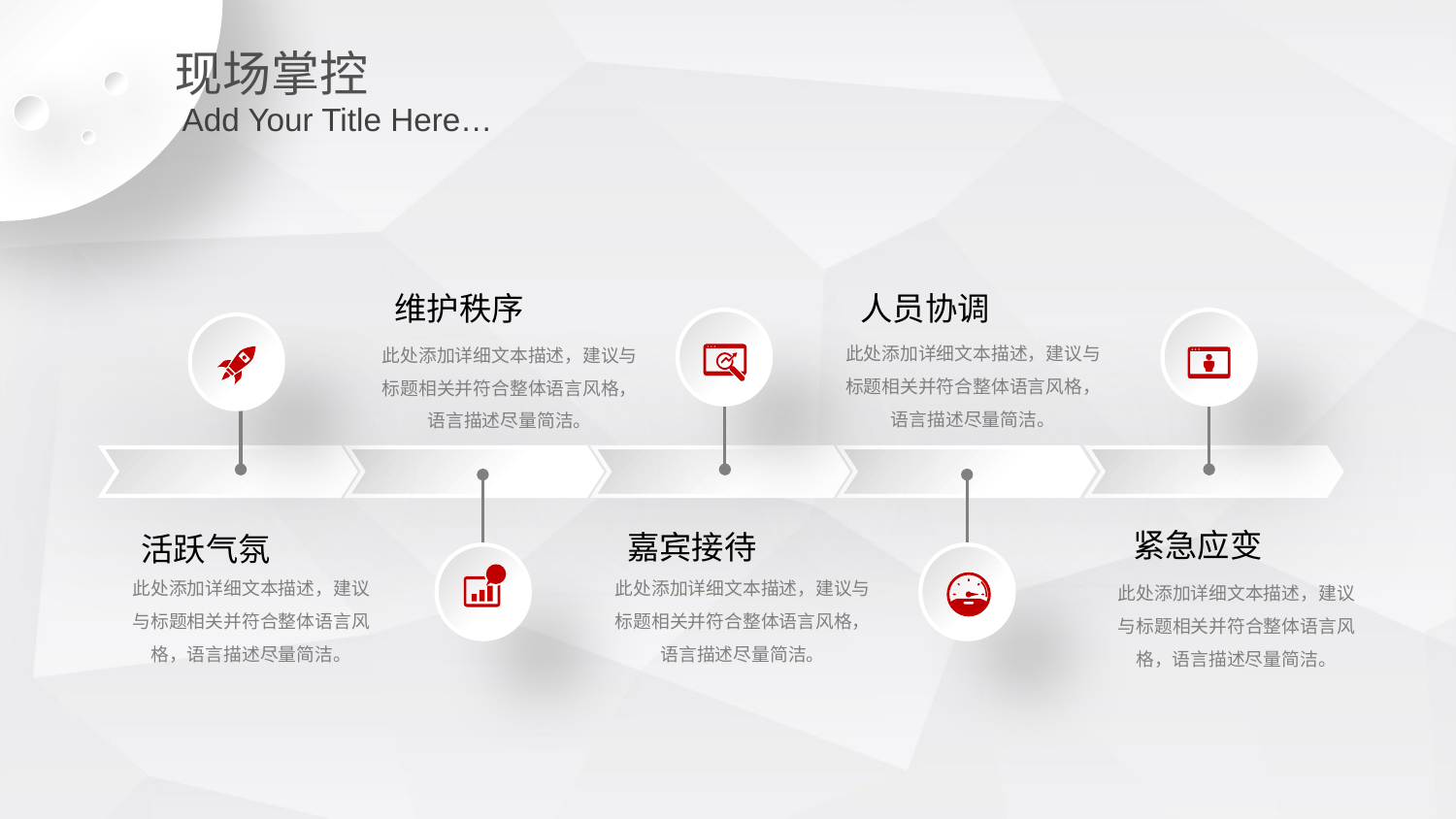

现场掌控

Add Your Title Here…

维护秩序
人员协调

此处添加详细文本描述，建议与标题相关并符合整体语言风格，语言描述尽量简洁。
此处添加详细文本描述，建议与标题相关并符合整体语言风格，语言描述尽量简洁。

紧急应变
嘉宾接待
活跃气氛

此处添加详细文本描述，建议与标题相关并符合整体语言风格，语言描述尽量简洁。
此处添加详细文本描述，建议与标题相关并符合整体语言风格，语言描述尽量简洁。

此处添加详细文本描述，建议与标题相关并符合整体语言风格，语言描述尽量简洁。